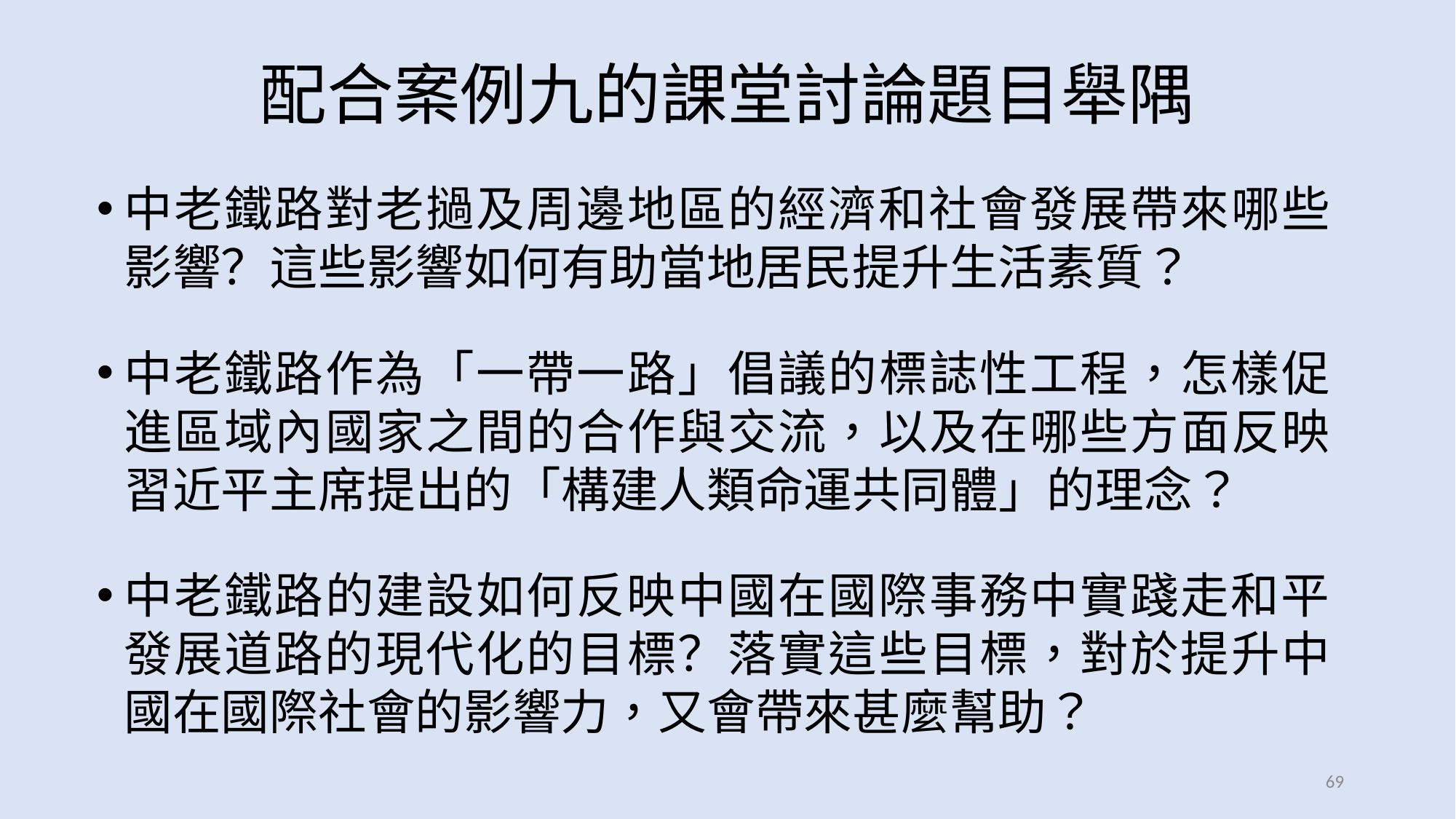

# 配合案例九的課堂討論題目舉隅
中老鐵路對老撾及周邊地區的經濟和社會發展帶來哪些影響？這些影響如何有助當地居民提升生活素質？

中老鐵路作為「一帶一路」倡議的標誌性工程，怎樣促進區域內國家之間的合作與交流，以及在哪些方面反映習近平主席提出的「構建人類命運共同體」的理念？

中老鐵路的建設如何反映中國在國際事務中實踐走和平發展道路的現代化的目標？落實這些目標，對於提升中國在國際社會的影響力，又會帶來甚麼幫助？
69